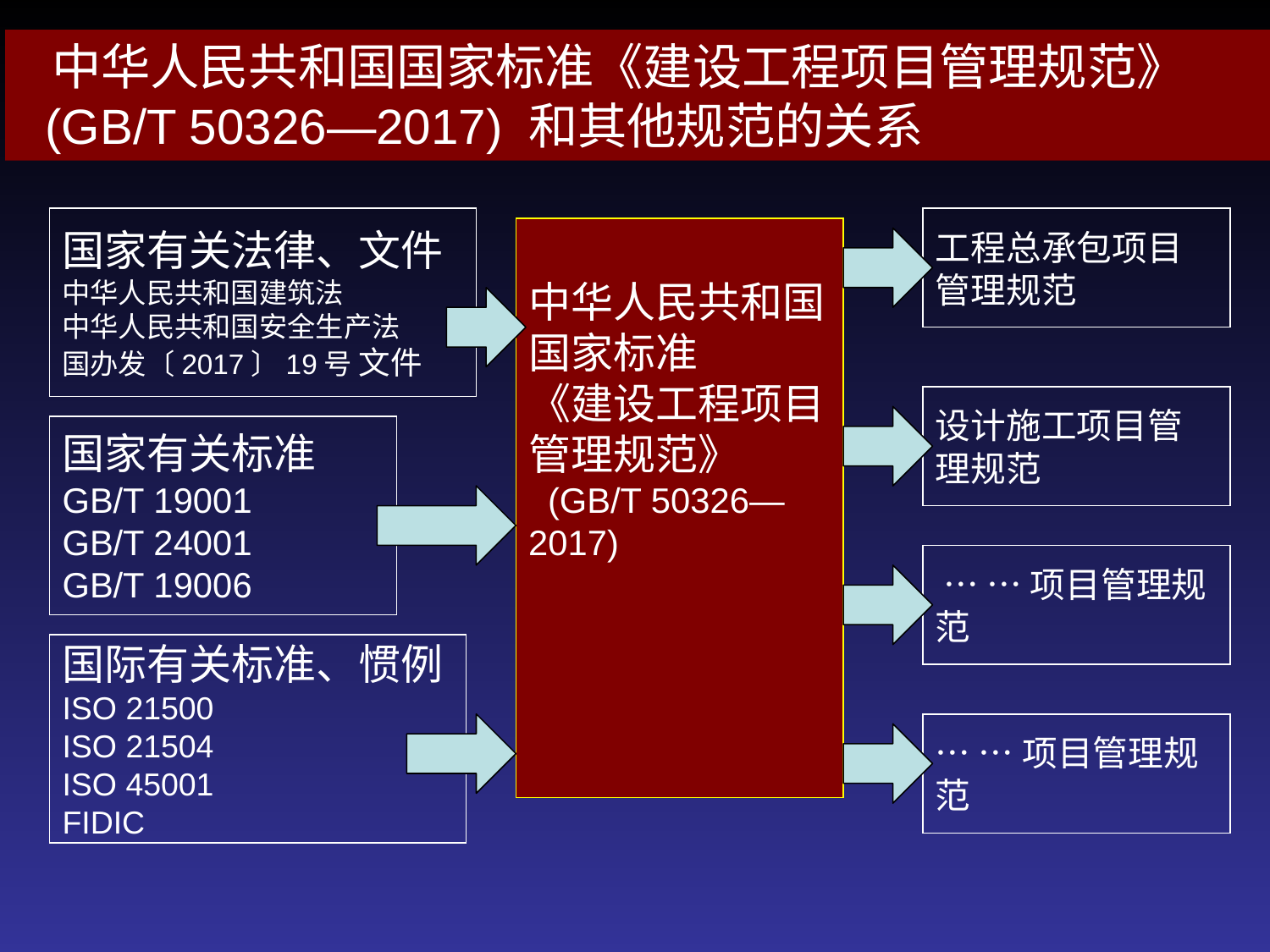

中华人民共和国国家标准《建设工程项目管理规范》
  (GB/T 50326—2017) 和其他规范的关系
国家有关法律、文件
中华人民共和国建筑法
中华人民共和国安全生产法
国办发〔2017〕19号 文件
工程总承包项目管理规范

中华人民共和国国家标准
《建设工程项目管理规范》
  (GB/T 50326—2017)

设计施工项目管理规范

国家有关标准
GB/T 19001
GB/T 24001
GB/T 19006

 … …项目管理规范

国际有关标准、惯例
ISO 21500
ISO 21504
ISO 45001
FIDIC

… …项目管理规范